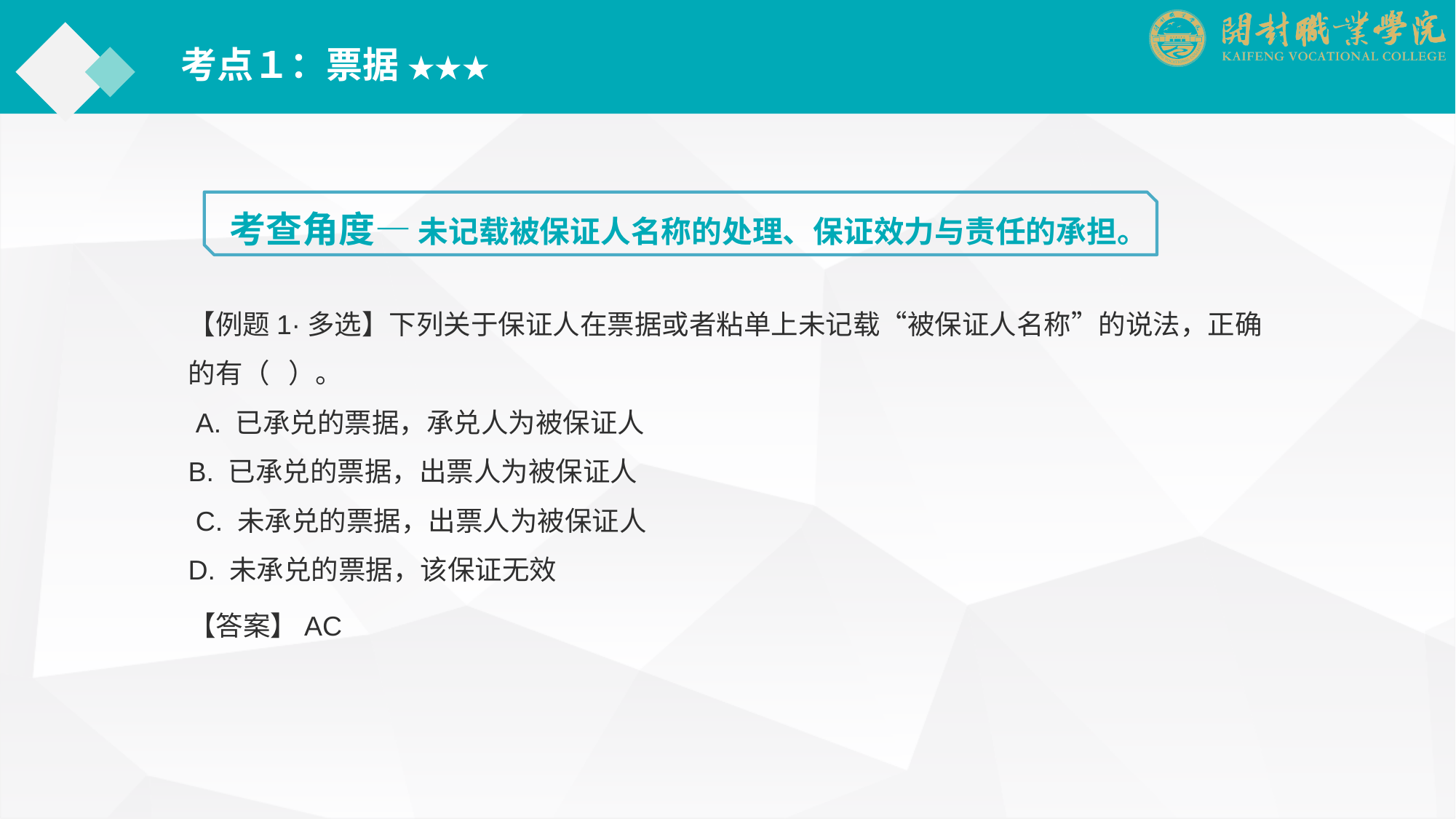

考点１：票据 ★★★

考查角度— 未记载被保证人名称的处理、保证效力与责任的承担。
【例题1·多选】下列关于保证人在票据或者粘单上未记载“被保证人名称”的说法，正确的有（   ）。
 A. 已承兑的票据，承兑人为被保证人
B. 已承兑的票据，出票人为被保证人
 C. 未承兑的票据，出票人为被保证人
D. 未承兑的票据，该保证无效
【答案】AC